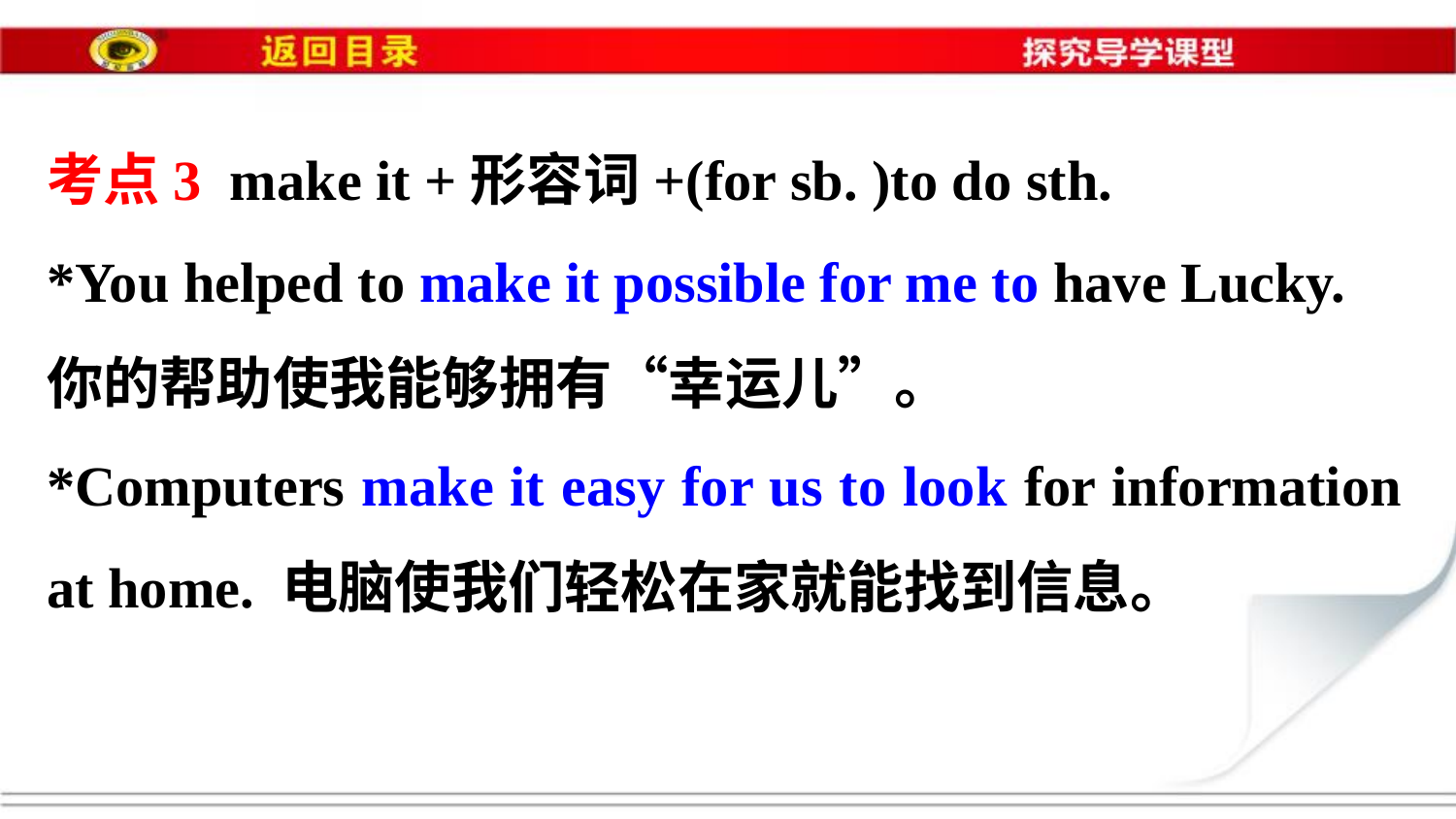

考点3  make it +形容词+(for sb. )to do sth.
*You helped to make it possible for me to have Lucky.
你的帮助使我能够拥有“幸运儿”。
*Computers make it easy for us to look for information at home. 电脑使我们轻松在家就能找到信息。